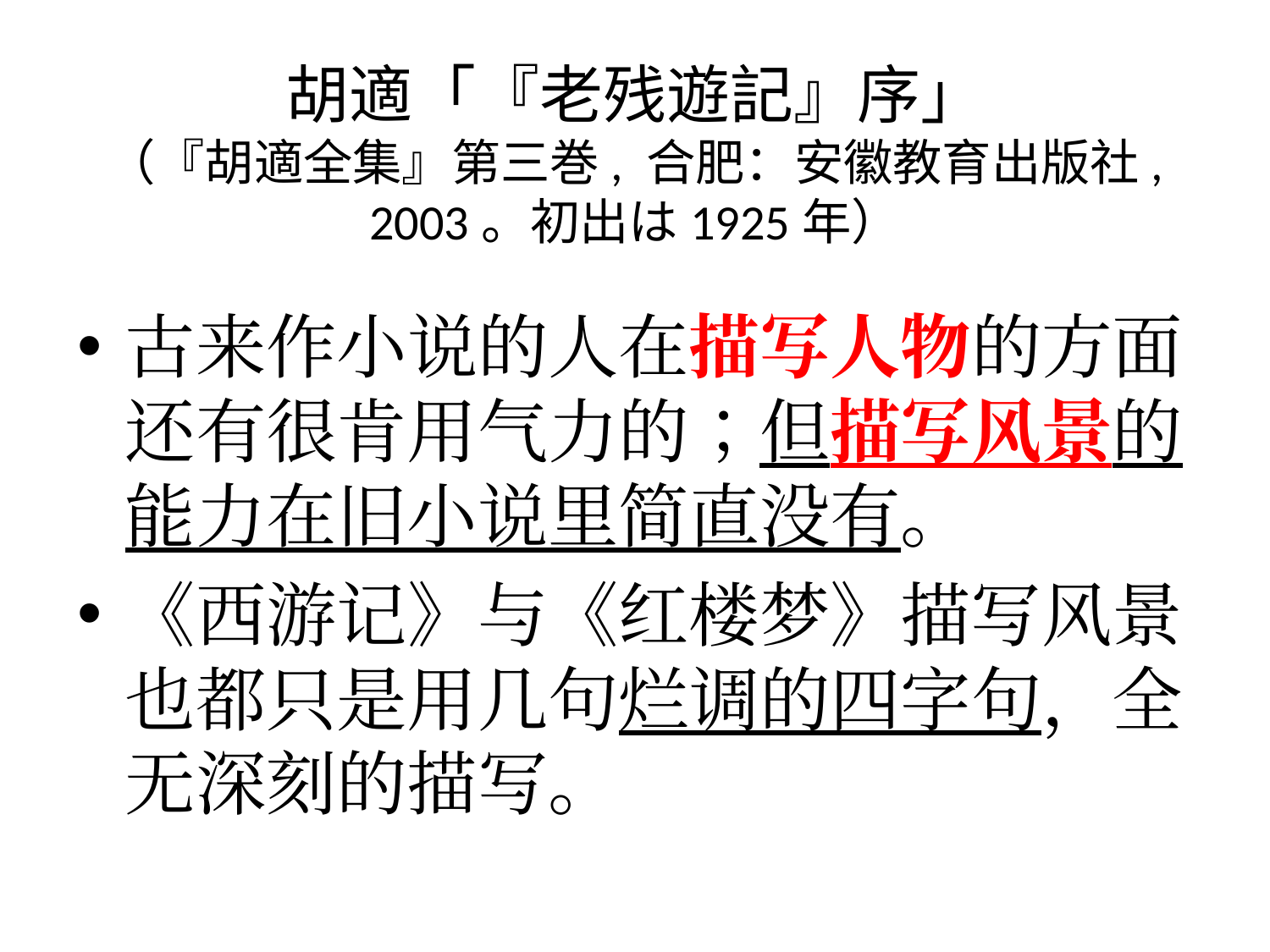

# 胡適「『老残遊記』序」 （『胡適全集』第三巻, 合肥：安徽教育出版社, 2003。初出は1925年）
古来作小说的人在描写人物的方面还有很肯用气力的；但描写风景的能力在旧小说里简直没有。
《西游记》与《红楼梦》描写风景也都只是用几句烂调的四字句，全无深刻的描写。